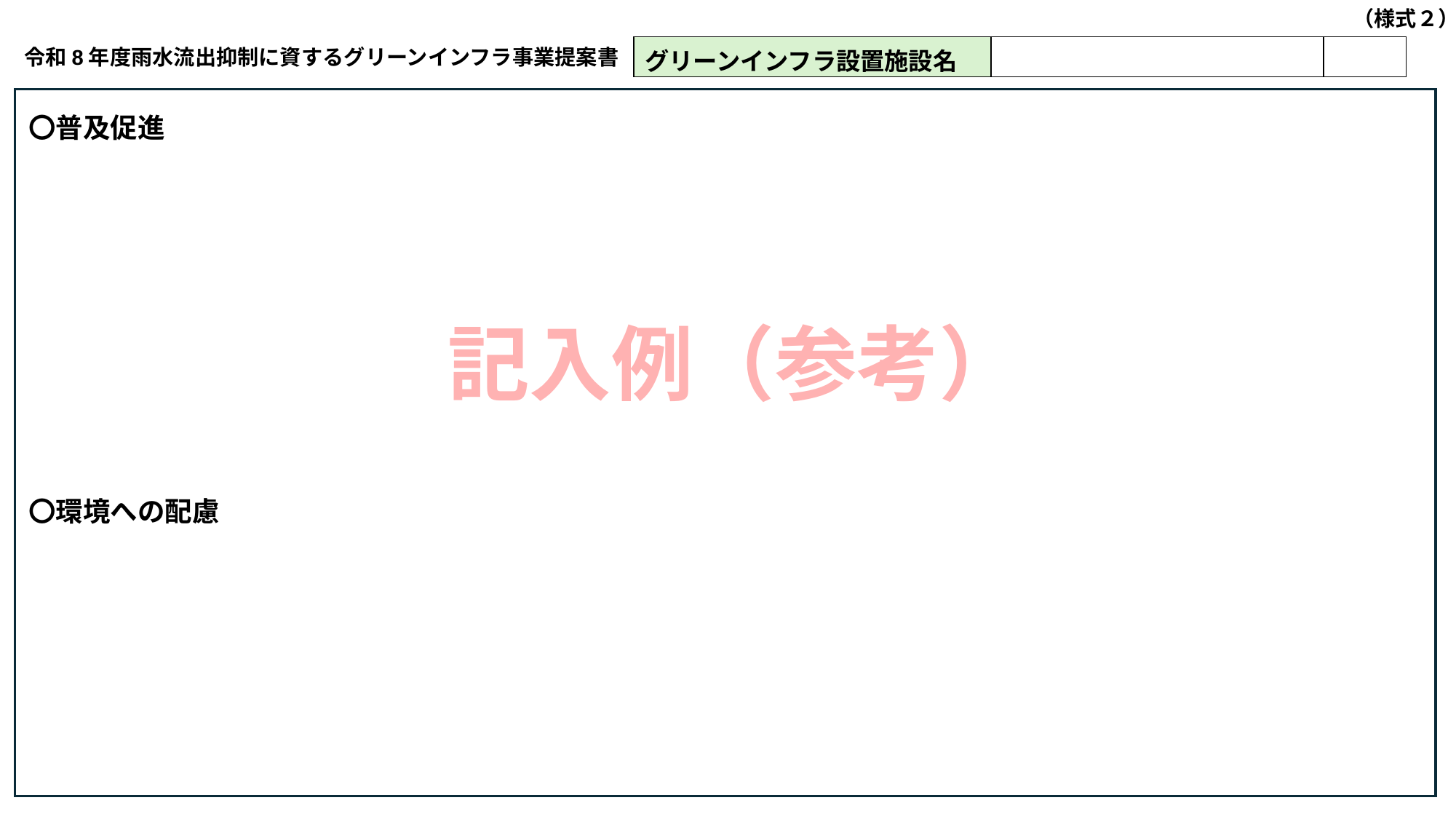

（様式２）
| グリーンインフラ設置施設名 |  |  |
| --- | --- | --- |
令和8年度雨水流出抑制に資するグリーンインフラ事業提案書

〇普及促進
記入例（参考）
〇環境への配慮